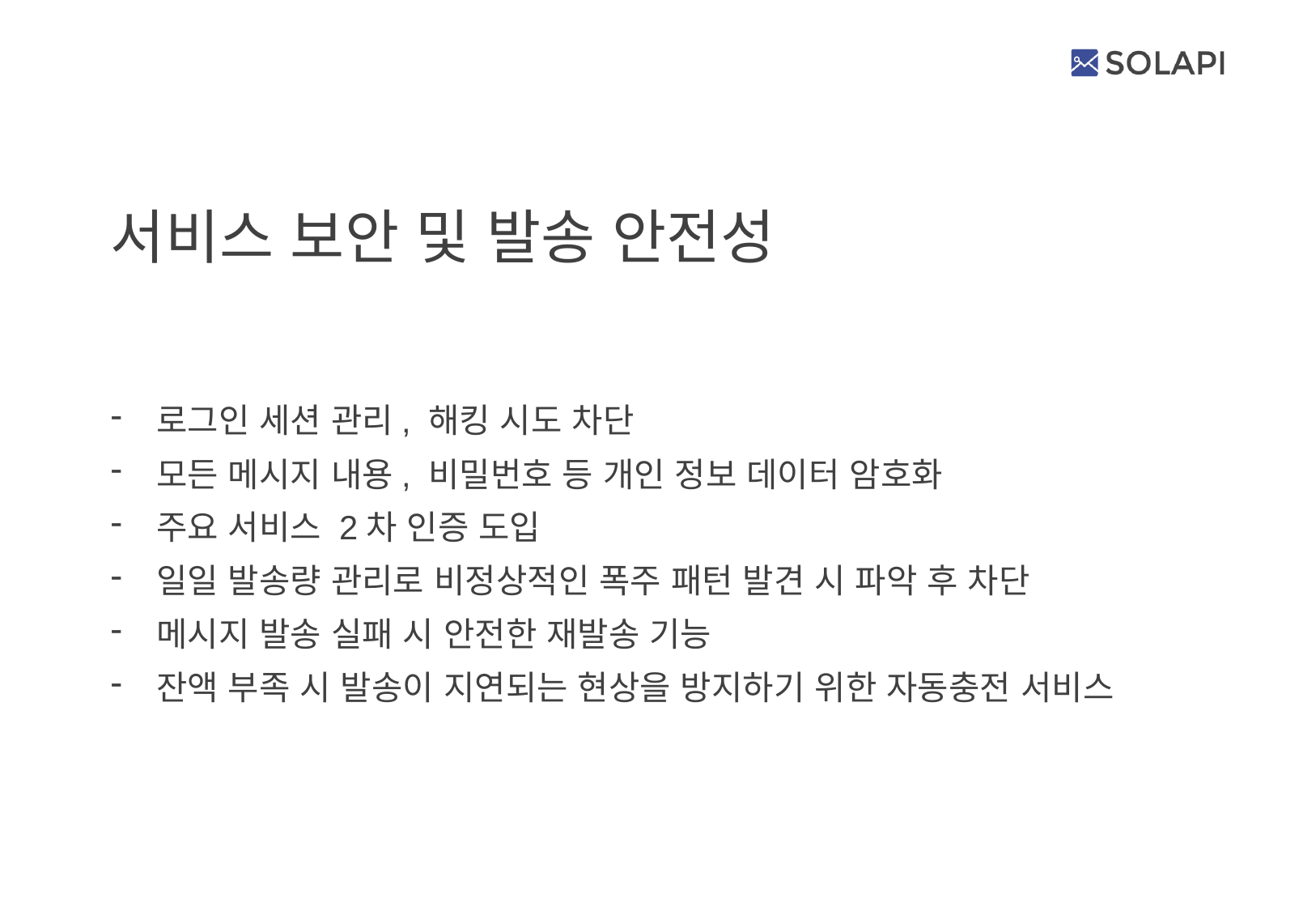

# 서비스 보안 및 발송 안전성
로그인 세션 관리, 해킹 시도 차단
모든 메시지 내용, 비밀번호 등 개인 정보 데이터 암호화
주요 서비스 2차 인증 도입
일일 발송량 관리로 비정상적인 폭주 패턴 발견 시 파악 후 차단
메시지 발송 실패 시 안전한 재발송 기능
잔액 부족 시 발송이 지연되는 현상을 방지하기 위한 자동충전 서비스